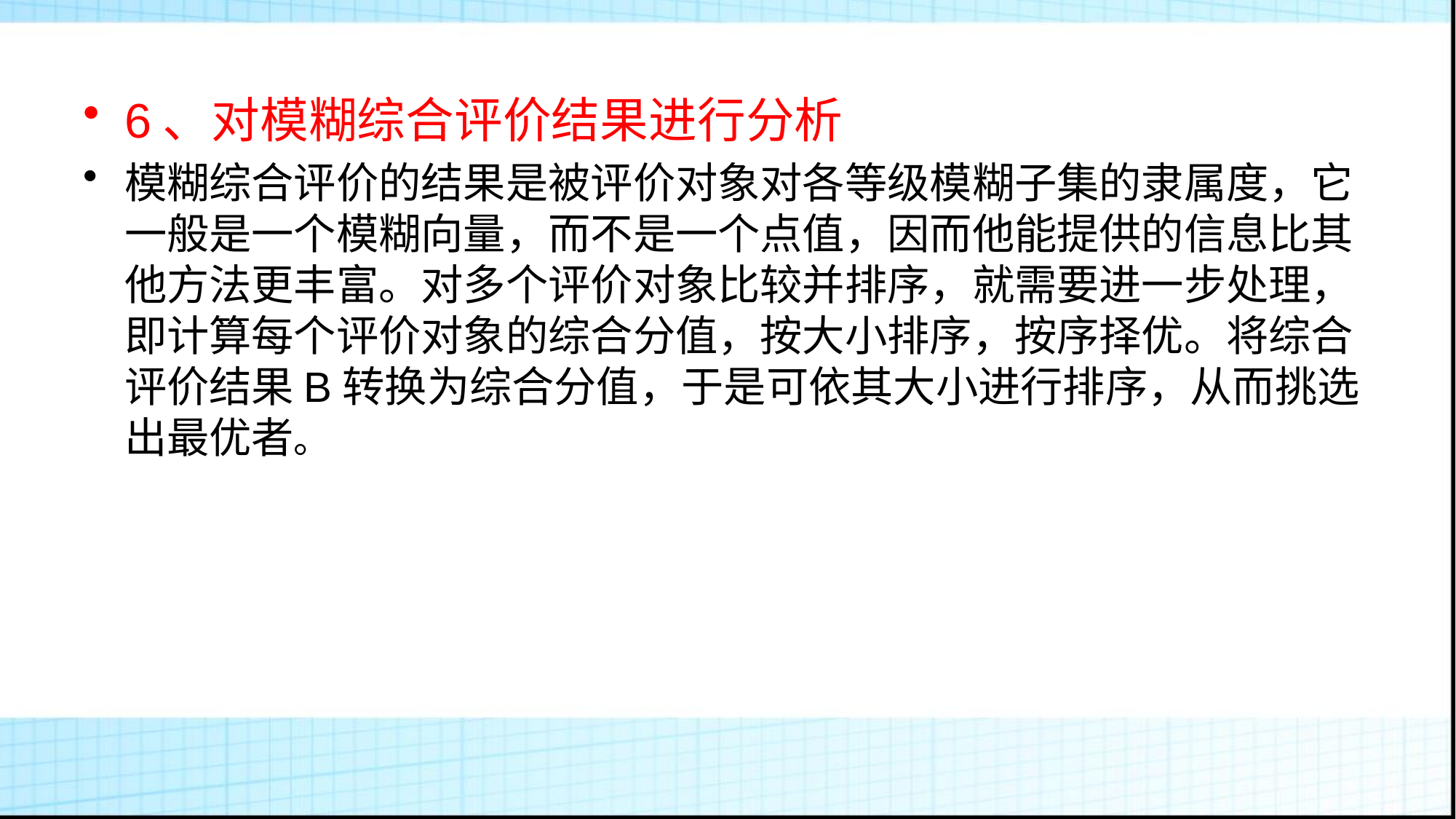

6、对模糊综合评价结果进行分析
模糊综合评价的结果是被评价对象对各等级模糊子集的隶属度，它一般是一个模糊向量，而不是一个点值，因而他能提供的信息比其他方法更丰富。对多个评价对象比较并排序，就需要进一步处理，即计算每个评价对象的综合分值，按大小排序，按序择优。将综合评价结果B转换为综合分值，于是可依其大小进行排序，从而挑选出最优者。